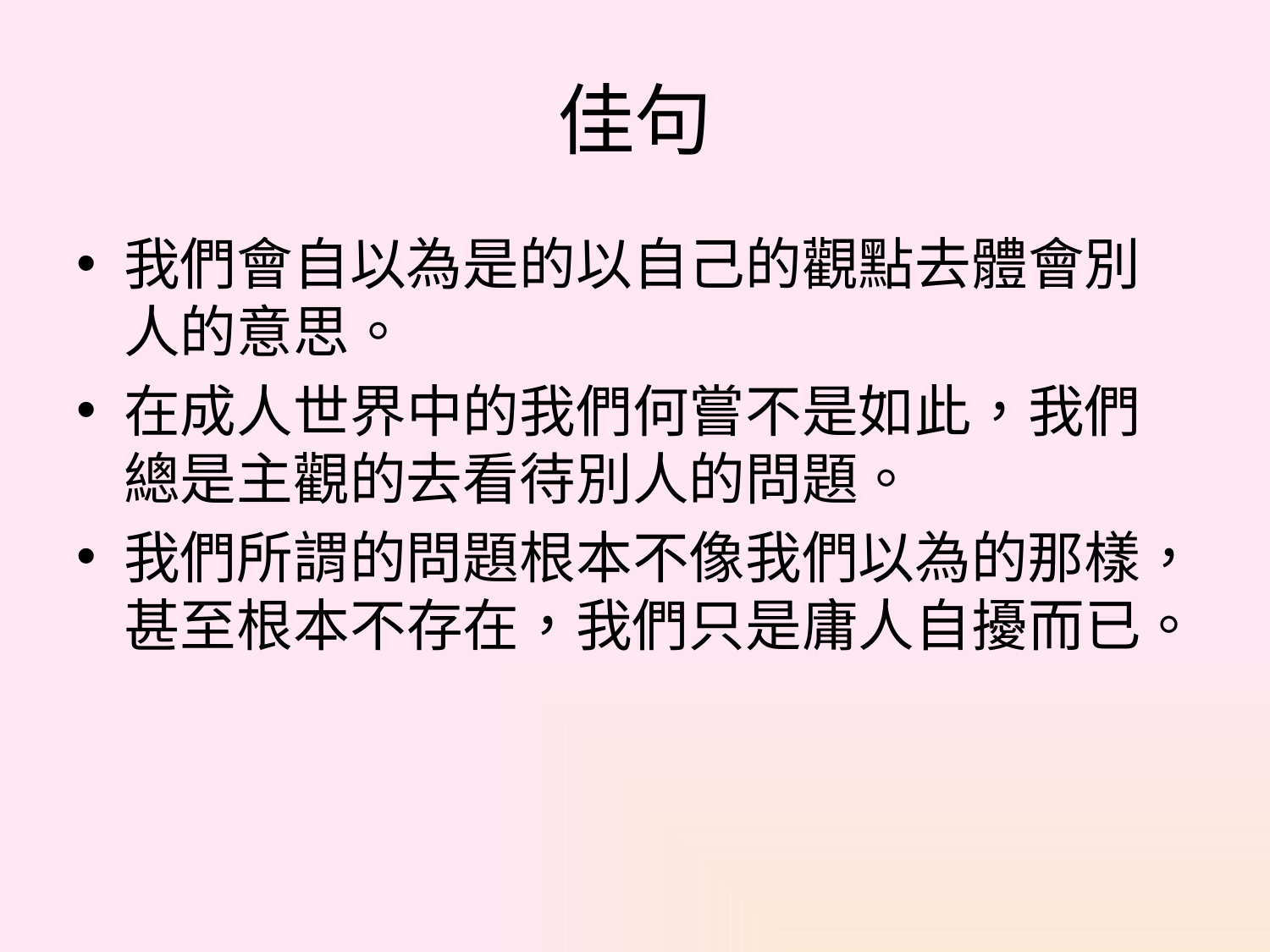

# 佳句
我們會自以為是的以自己的觀點去體會別人的意思。
在成人世界中的我們何嘗不是如此，我們總是主觀的去看待別人的問題。
我們所謂的問題根本不像我們以為的那樣，甚至根本不存在，我們只是庸人自擾而已。